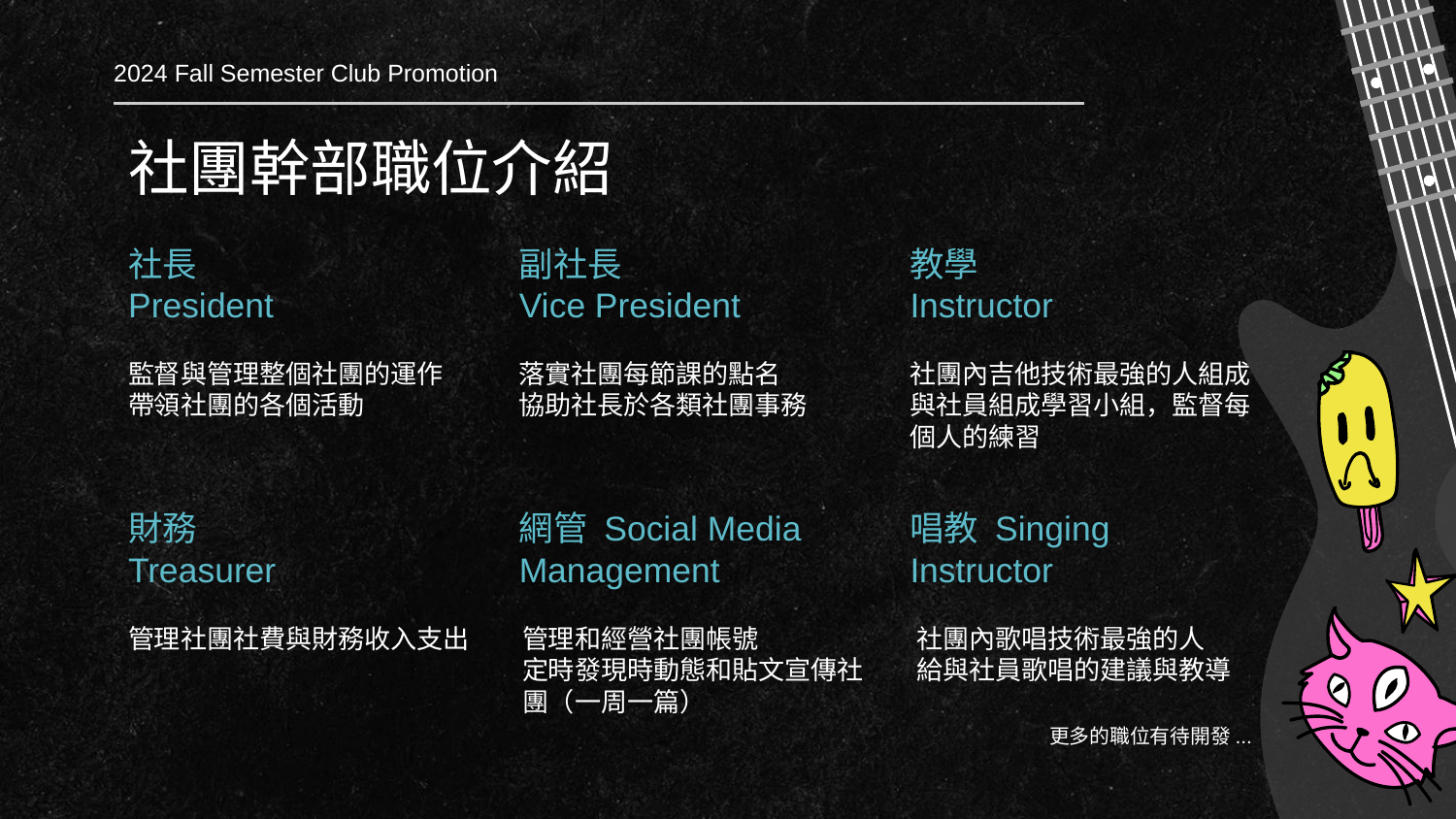

2024 Fall Semester Club Promotion
# 社團幹部職位介紹

社長
President
副社長
Vice President
教學
Instructor

監督與管理整個社團的運作
帶領社團的各個活動

落實社團每節課的點名
協助社長於各類社團事務
社團內吉他技術最強的人組成
與社員組成學習小組，監督每個人的練習

財務
Treasurer
網管 Social Media Management
唱教 Singing Instructor

管理社團社費與財務收入支出
管理和經營社團帳號
定時發現時動態和貼文宣傳社團（一周一篇）
社團內歌唱技術最強的人
給與社員歌唱的建議與教導

更多的職位有待開發...